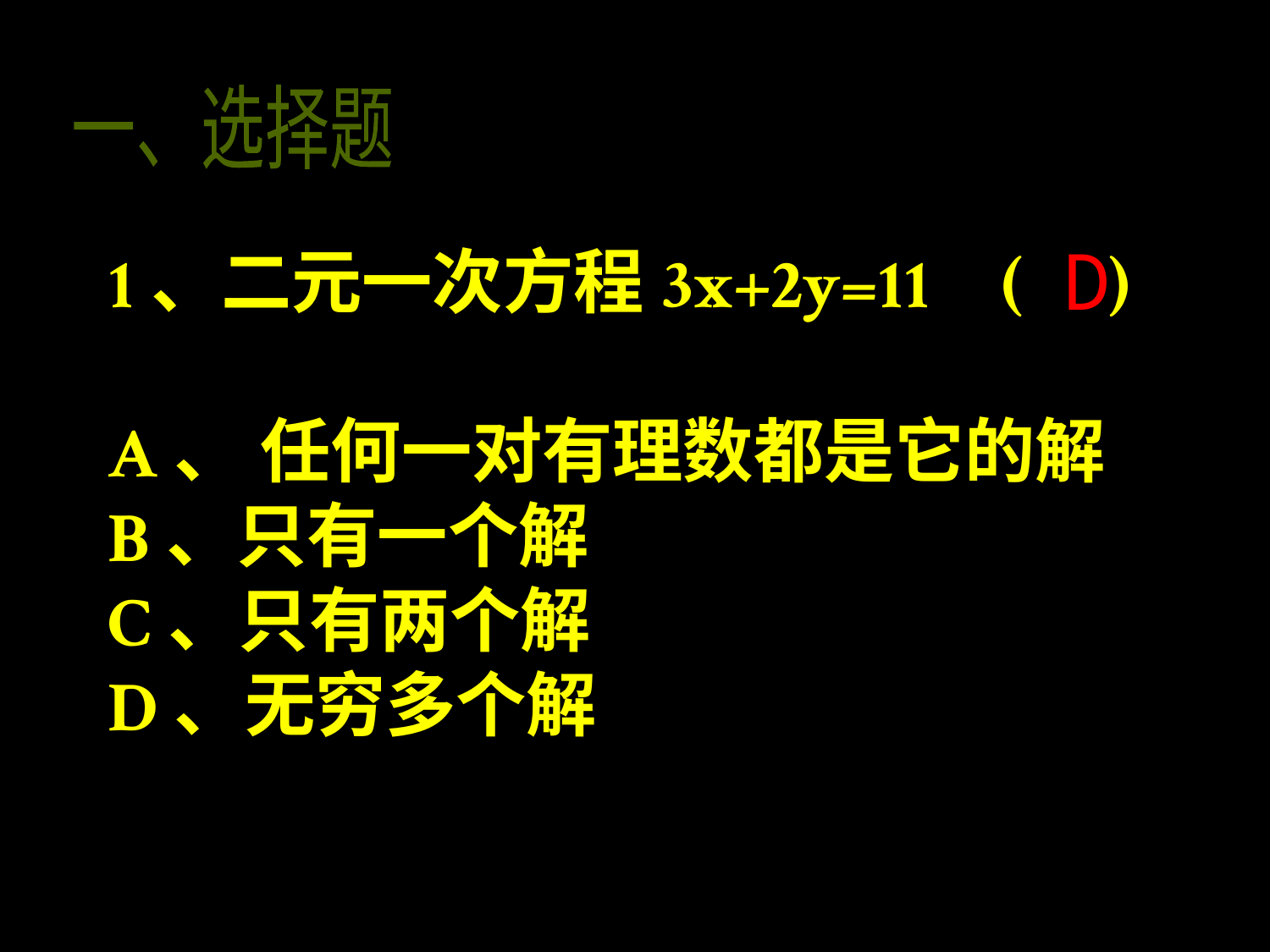

一、选择题

1、二元一次方程3x+2y=11     (      )

A、 任何一对有理数都是它的解
B、只有一个解
C、只有两个解
D、无穷多个解

D